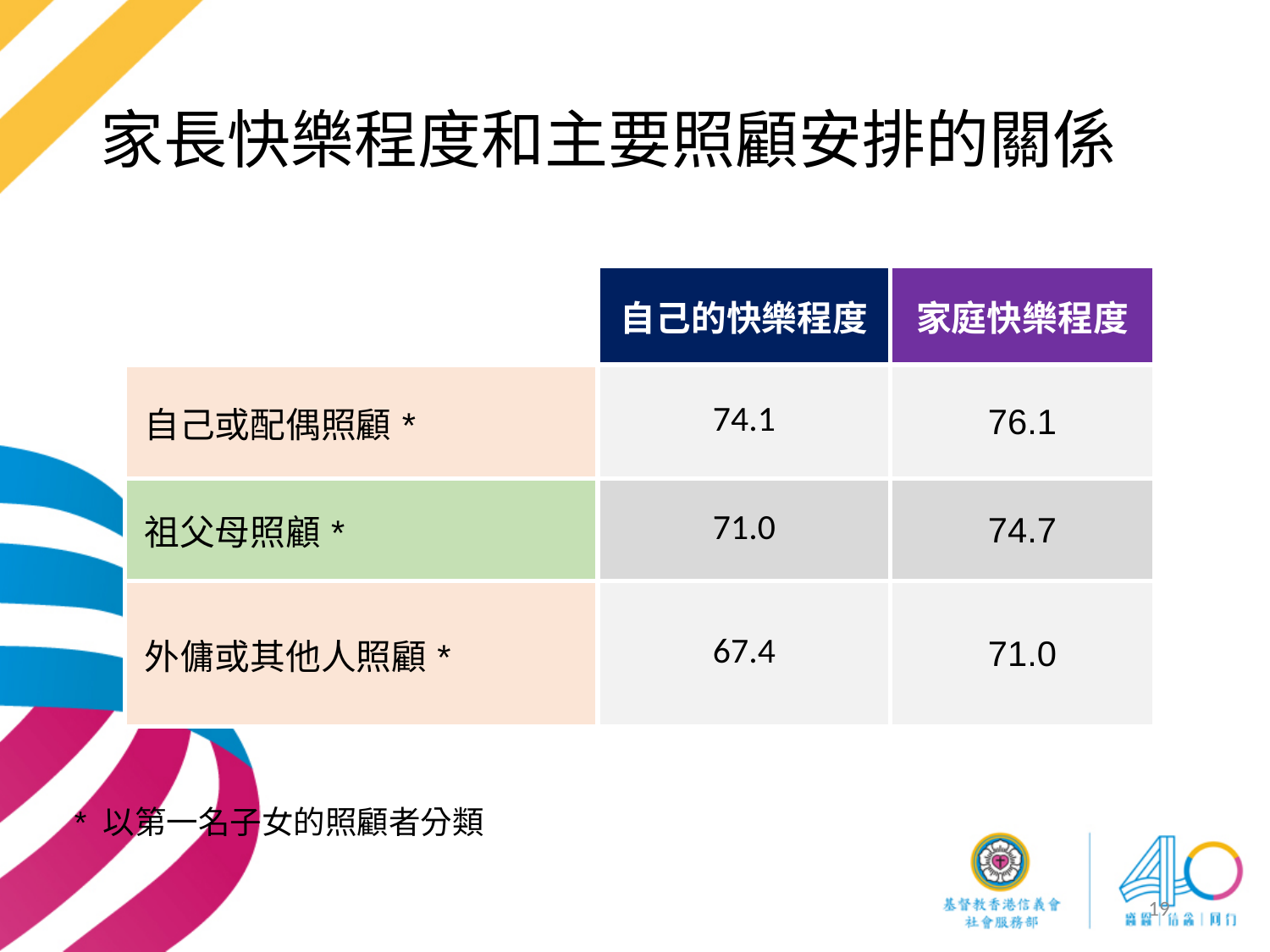

# 家長快樂程度和主要照顧安排的關係
|  | 自己的快樂程度 | 家庭快樂程度 |
| --- | --- | --- |
| 自己或配偶照顧\* | 74.1 | 76.1 |
| 祖父母照顧\* | 71.0 | 74.7 |
| 外傭或其他人照顧\* | 67.4 | 71.0 |
* 以第一名子女的照顧者分類
19